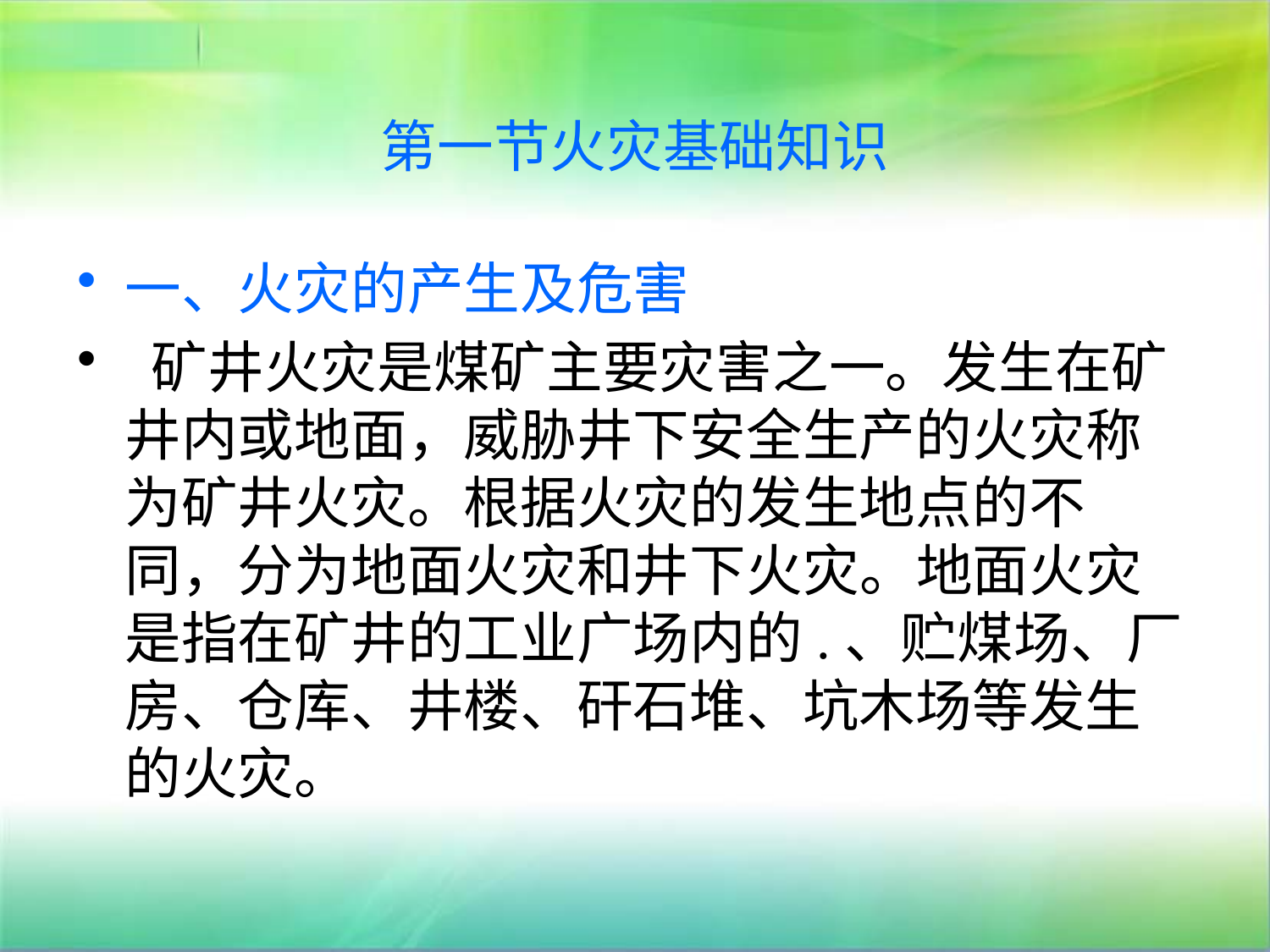

# 第一节火灾基础知识
一、火灾的产生及危害
 矿井火灾是煤矿主要灾害之一。发生在矿井内或地面，威胁井下安全生产的火灾称为矿井火灾。根据火灾的发生地点的不同，分为地面火灾和井下火灾。地面火灾是指在矿井的工业广场内的.、贮煤场、厂房、仓库、井楼、矸石堆、坑木场等发生的火灾。